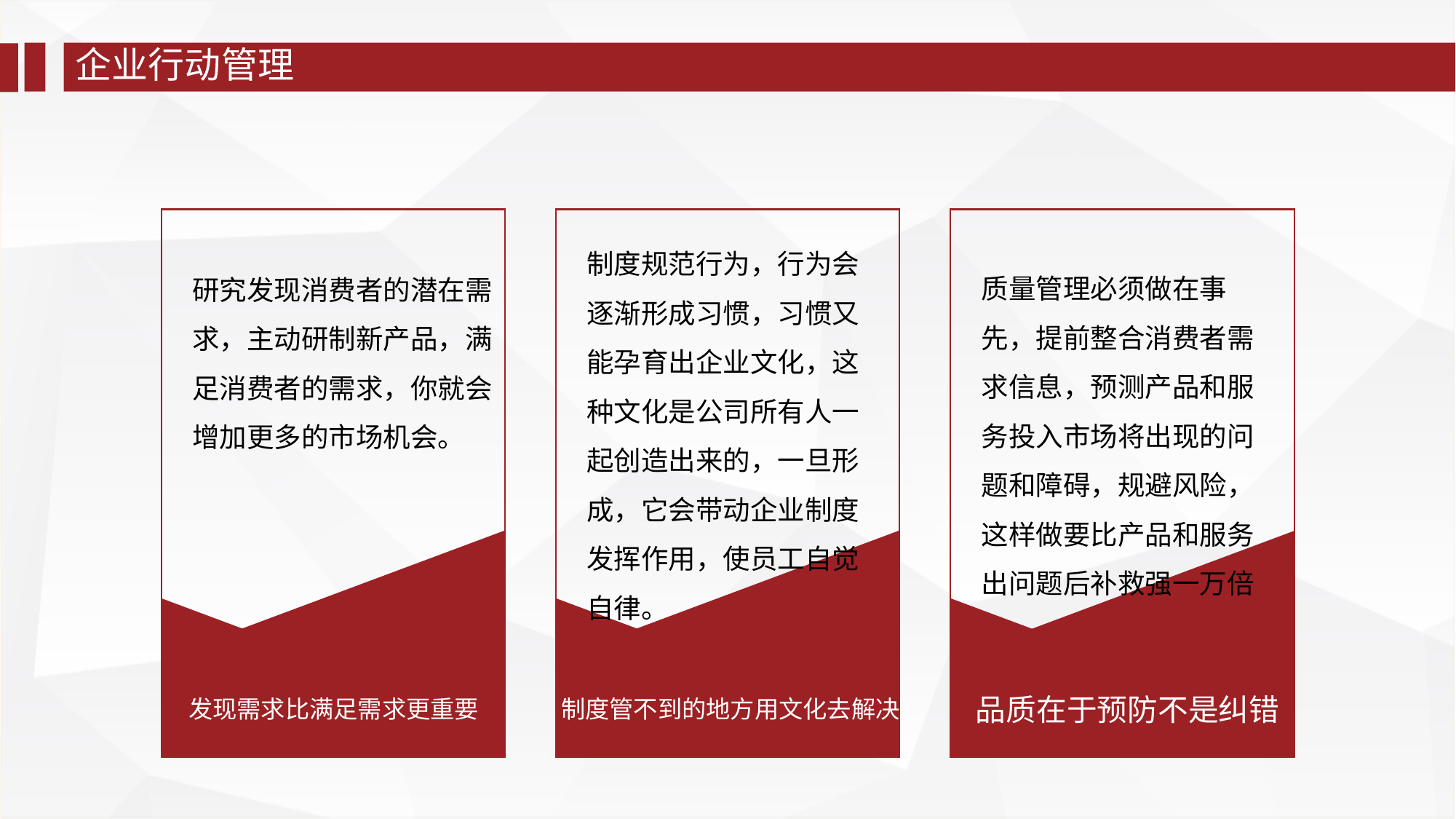

企业行动管理

研究发现消费者的潜在需求，主动研制新产品，满足消费者的需求，你就会增加更多的市场机会。

发现需求比满足需求更重要

制度规范行为，行为会逐渐形成习惯，习惯又能孕育出企业文化，这种文化是公司所有人一起创造出来的，一旦形成，它会带动企业制度发挥作用，使员工自觉自律。

制度管不到的地方用文化去解决

质量管理必须做在事先，提前整合消费者需求信息，预测产品和服务投入市场将出现的问题和障碍，规避风险，这样做要比产品和服务出问题后补救强一万倍

品质在于预防不是纠错